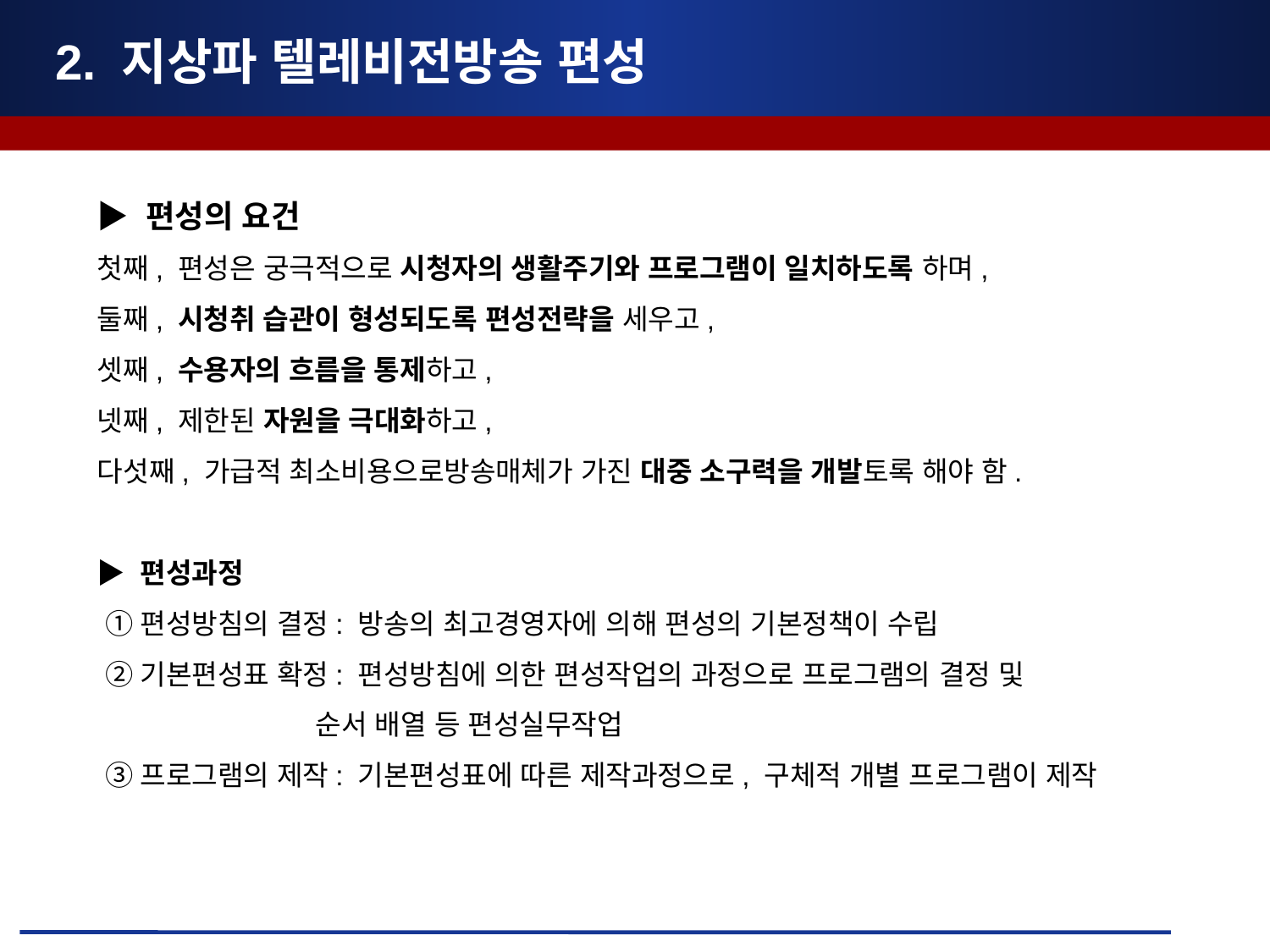

# 2. 지상파 텔레비전방송 편성

▶ 편성의 요건
첫째, 편성은 궁극적으로 시청자의 생활주기와 프로그램이 일치하도록 하며,
둘째, 시청취 습관이 형성되도록 편성전략을 세우고,
셋째, 수용자의 흐름을 통제하고,
넷째, 제한된 자원을 극대화하고,
다섯째, 가급적 최소비용으로방송매체가 가진 대중 소구력을 개발토록 해야 함.

▶ 편성과정
 ①편성방침의 결정: 방송의 최고경영자에 의해 편성의 기본정책이 수립
 ②기본편성표 확정: 편성방침에 의한 편성작업의 과정으로 프로그램의 결정 및
                           순서 배열 등 편성실무작업
 ③프로그램의 제작: 기본편성표에 따른 제작과정으로, 구체적 개별 프로그램이 제작